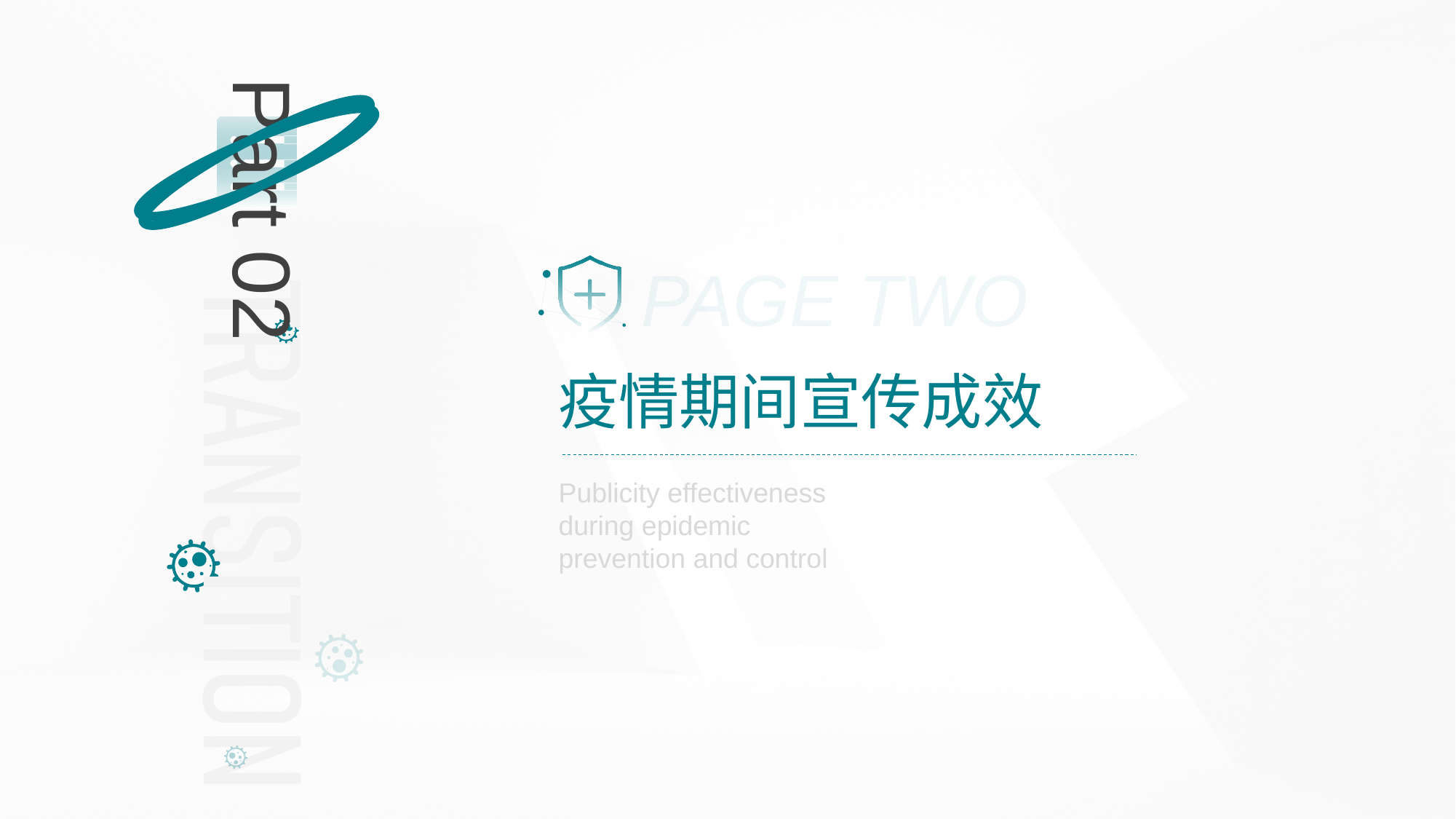

Part 02

PAGE TWO

疫情期间宣传成效

Publicity effectiveness during epidemic prevention and control